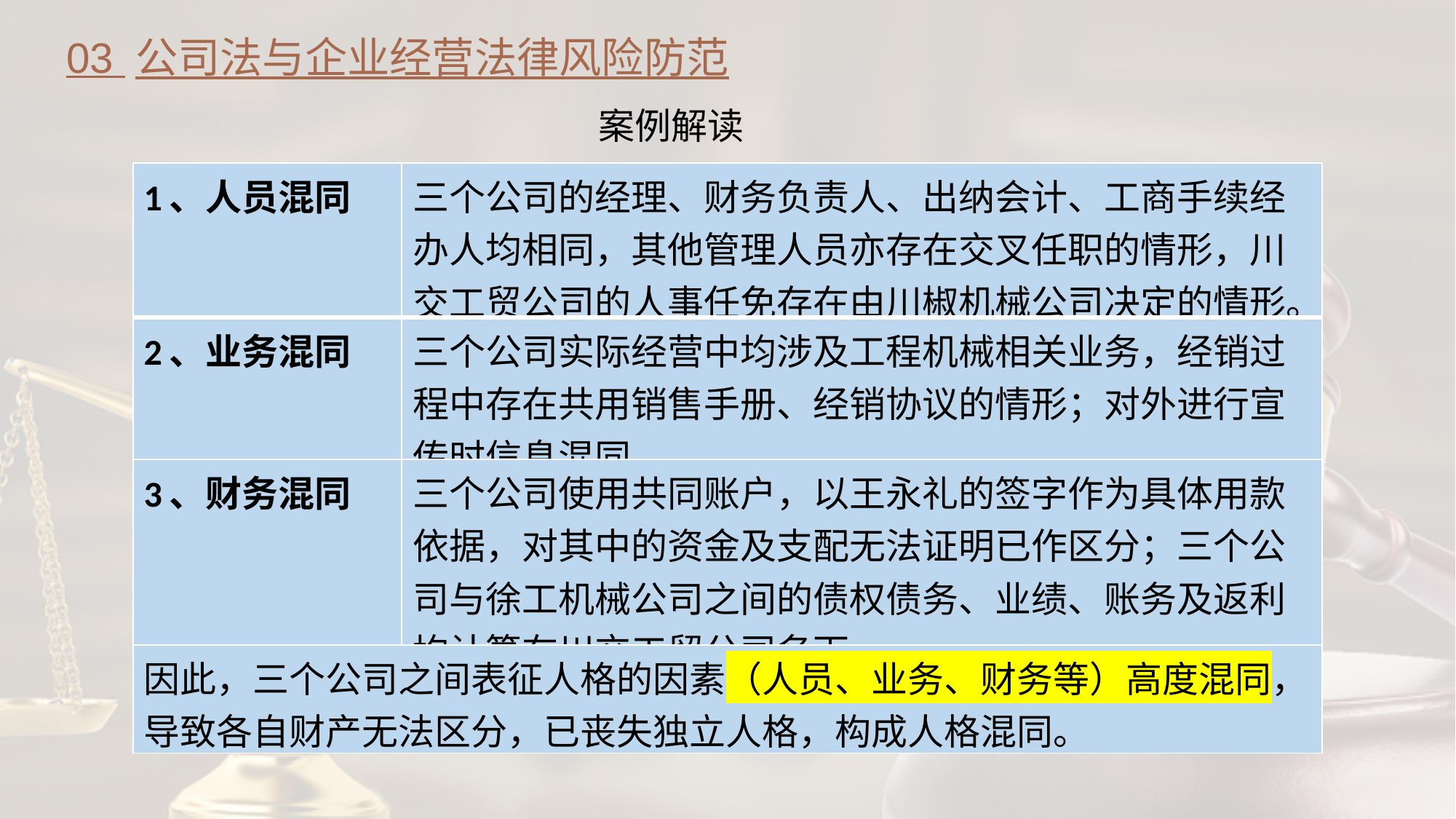

03 公司法与企业经营法律风险防范
案例解读
| 1、人员混同 | 三个公司的经理、财务负责人、出纳会计、工商手续经办人均相同，其他管理人员亦存在交叉任职的情形，川交工贸公司的人事任免存在由川椒机械公司决定的情形。 |
| --- | --- |
| 2、业务混同 | 三个公司实际经营中均涉及工程机械相关业务，经销过程中存在共用销售手册、经销协议的情形；对外进行宣传时信息混同。 |
| 3、财务混同 | 三个公司使用共同账户，以王永礼的签字作为具体用款依据，对其中的资金及支配无法证明已作区分；三个公司与徐工机械公司之间的债权债务、业绩、账务及返利均计算在川交工贸公司名下。 |
| 因此，三个公司之间表征人格的因素（人员、业务、财务等）高度混同，导致各自财产无法区分，已丧失独立人格，构成人格混同。 |  |